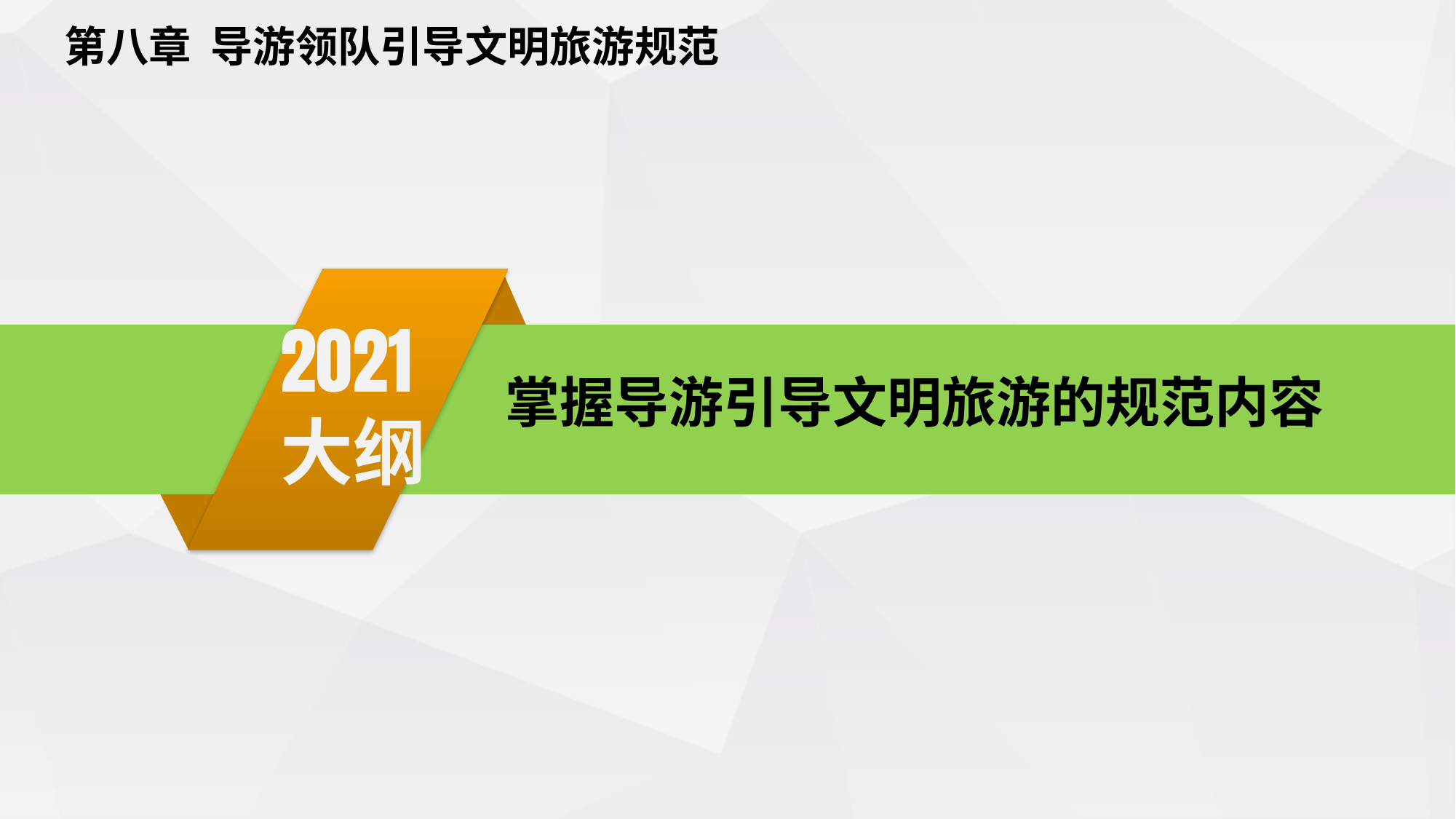

第八章  导游领队引导文明旅游规范

2021大纲

掌握导游引导文明旅游的规范内容